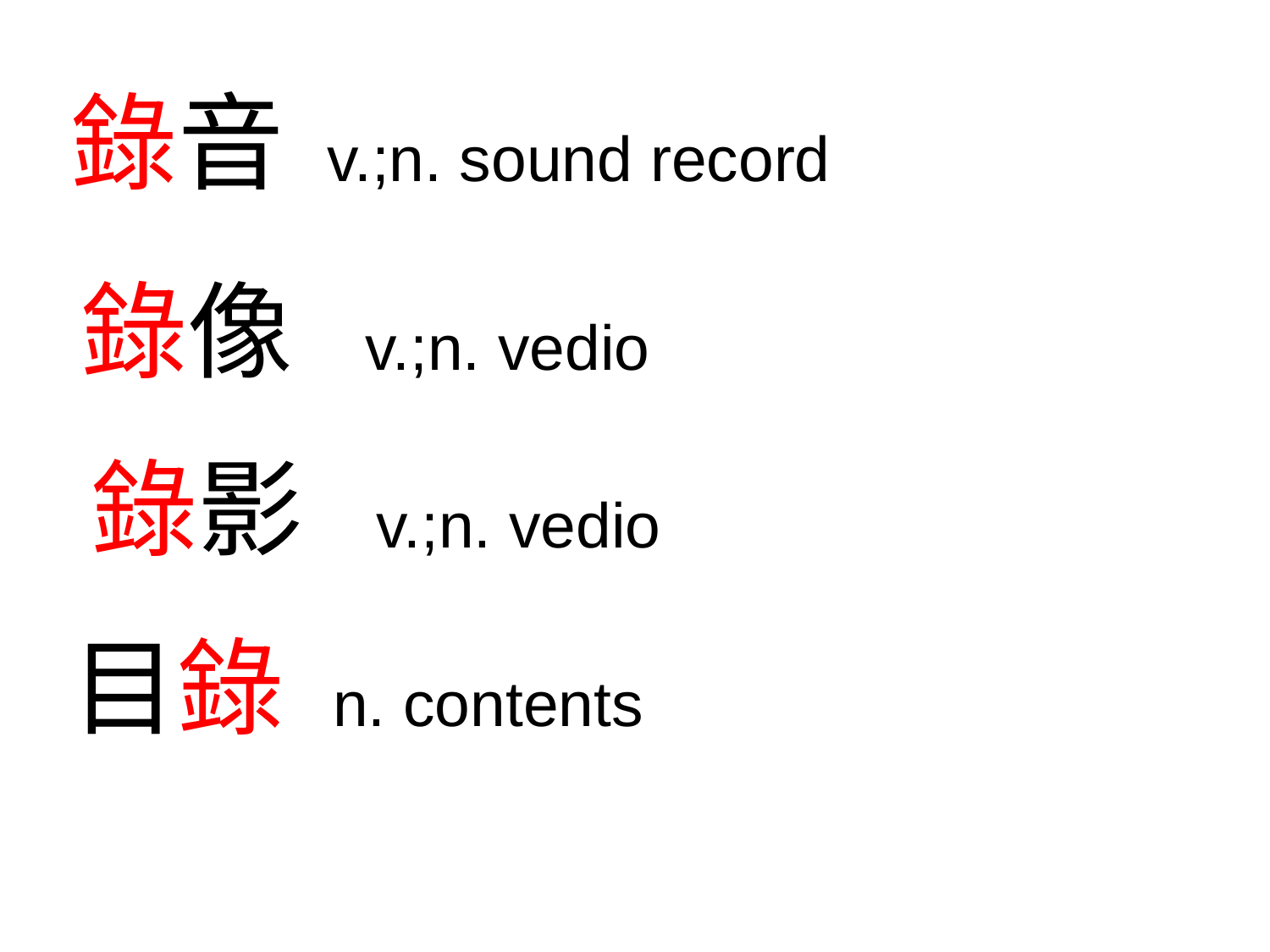

錄音  v.;n. sound record
錄像    v.;n. vedio
錄影  v.;n. vedio

目錄 n. contents